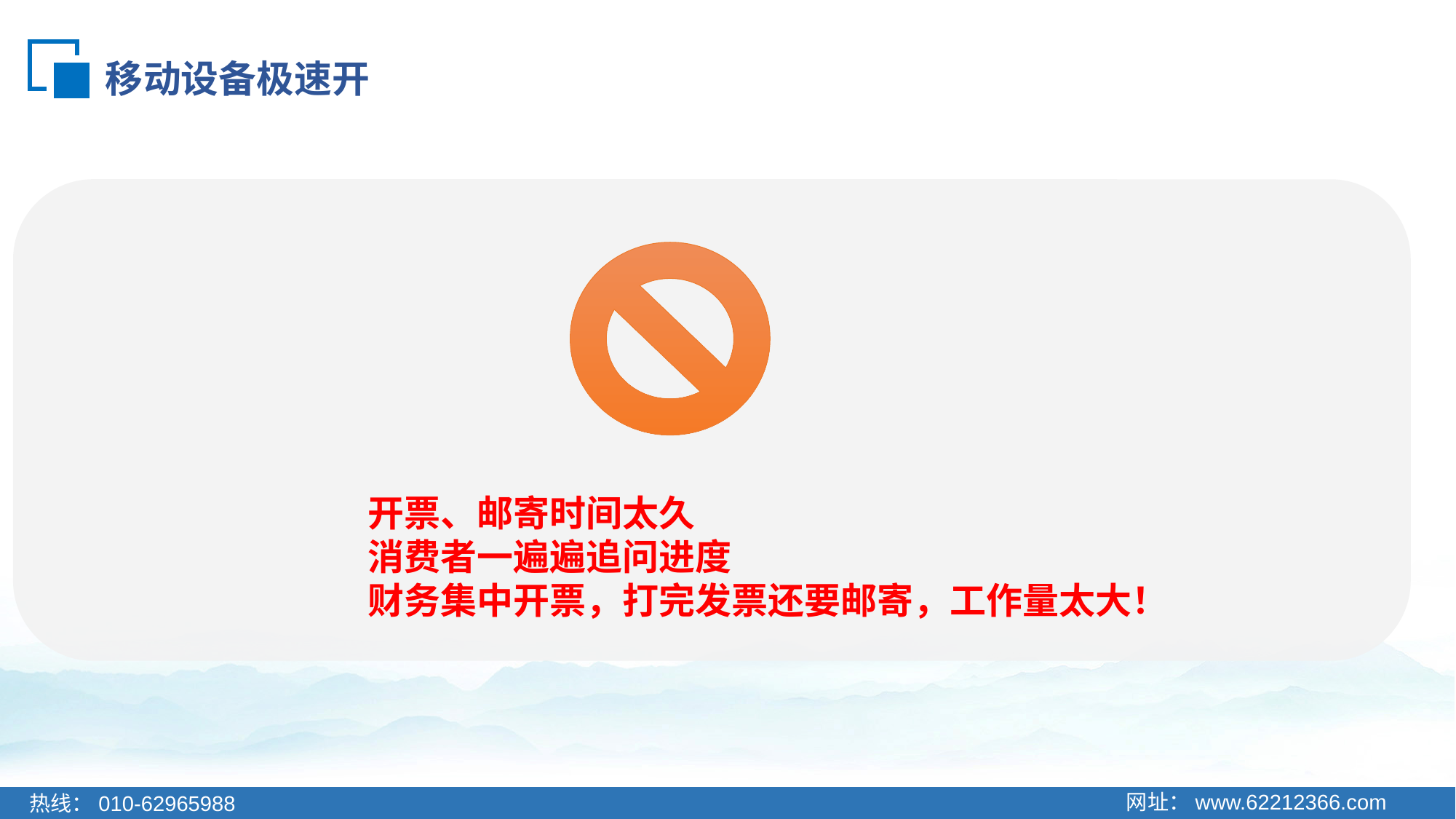

# 移动设备极速开

开票、邮寄时间太久
消费者一遍遍追问进度
财务集中开票，打完发票还要邮寄，工作量太大！
网址：www.62212366.com
热线：010-62965988
网址：www.62212366.com

热线：010-62965988